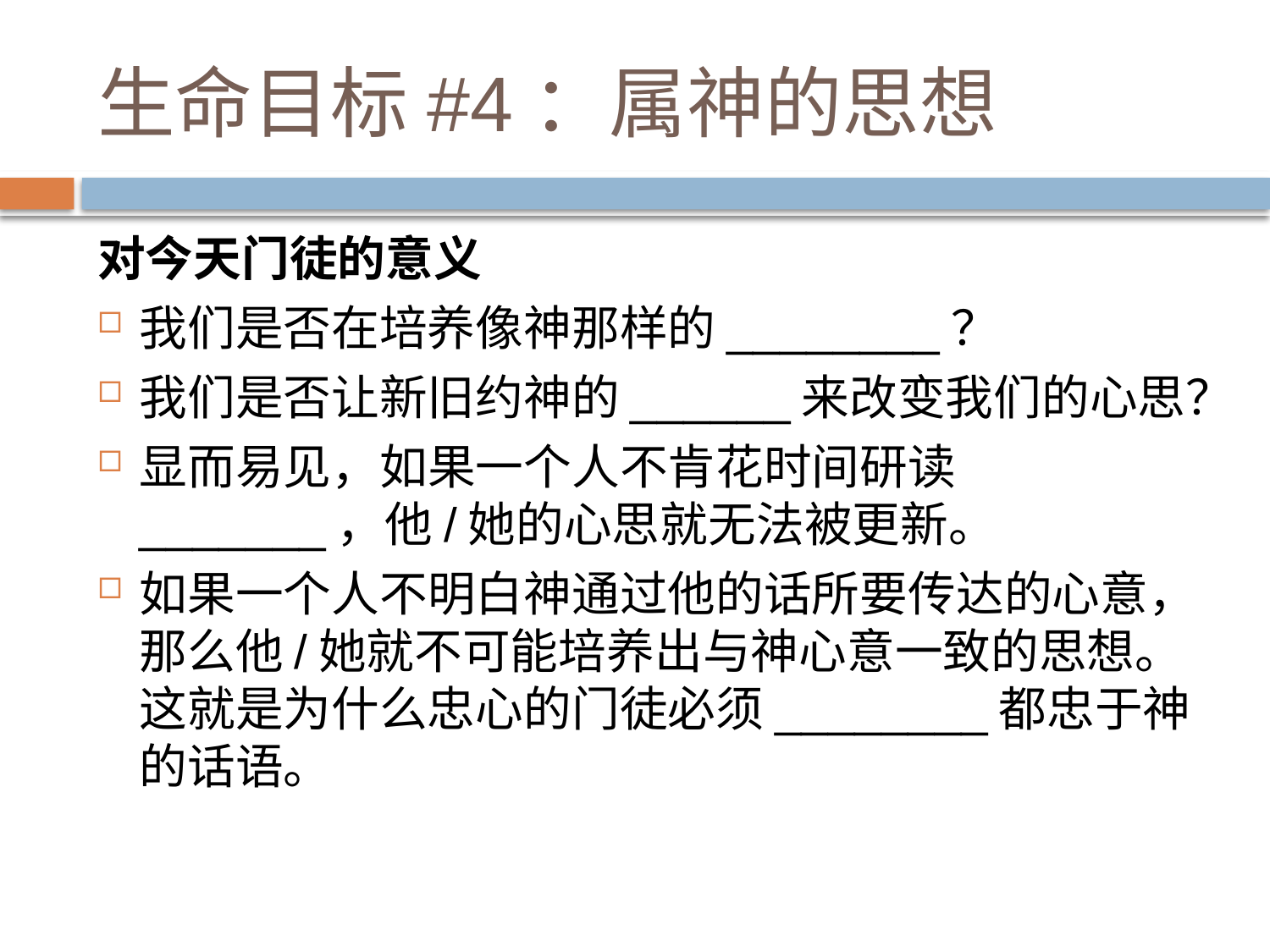

# 生命目标#4：属神的思想
对今天门徒的意义
我们是否在培养像神那样的________？
我们是否让新旧约神的______来改变我们的心思？
显而易见，如果一个人不肯花时间研读_______，他/她的心思就无法被更新。
如果一个人不明白神通过他的话所要传达的心意，那么他/她就不可能培养出与神心意一致的思想。这就是为什么忠心的门徒必须________都忠于神的话语。